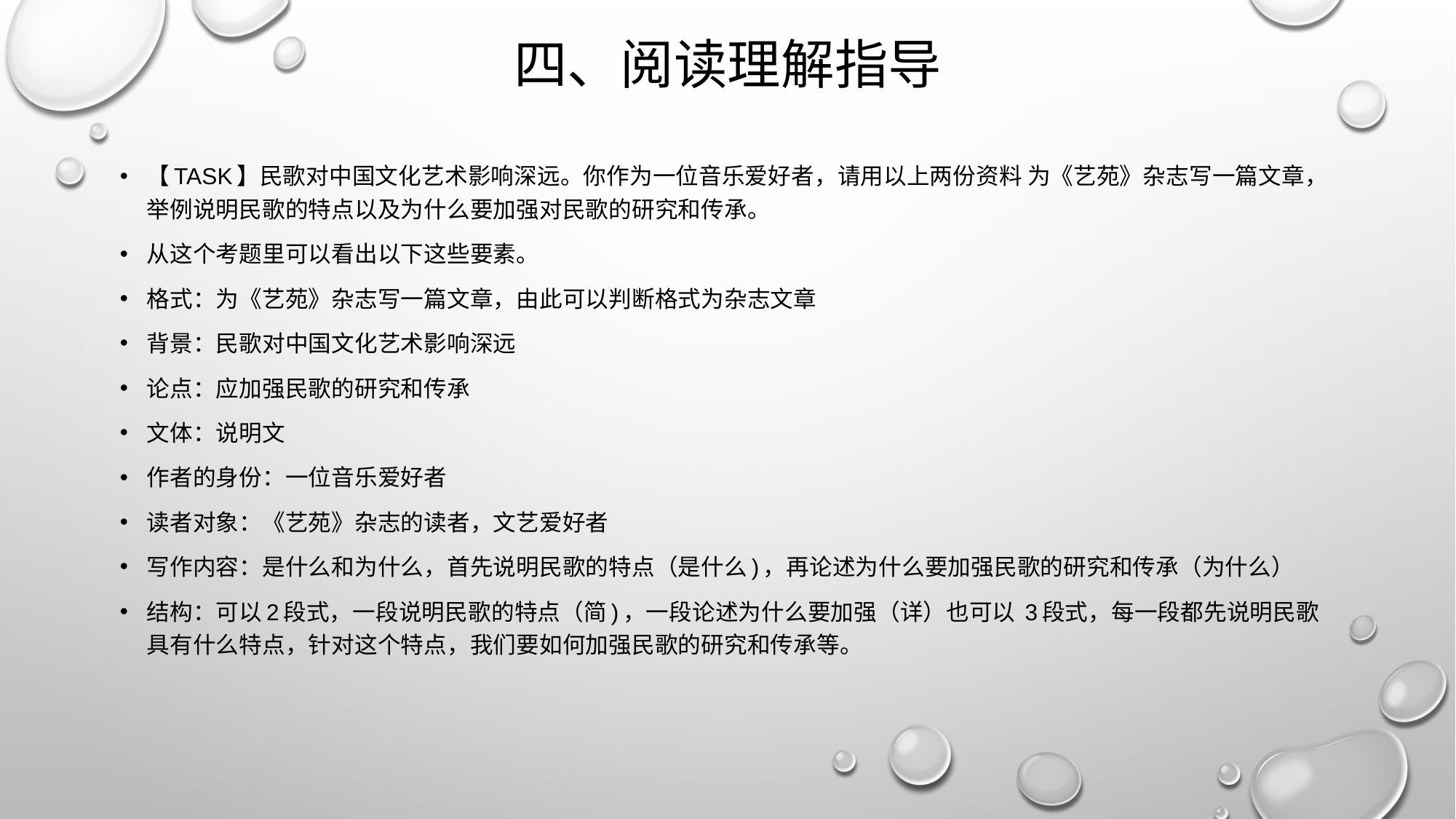

# 四、阅读理解指导
【TASK】民歌对中国文化艺术影响深远。你作为一位音乐爱好者，请用以上两份资料 为《艺苑》杂志写一篇文章，举例说明民歌的特点以及为什么要加强对民歌的研究和传承。
从这个考题里可以看出以下这些要素。
格式：为《艺苑》杂志写一篇文章，由此可以判断格式为杂志文章
背景：民歌对中国文化艺术影响深远
论点：应加强民歌的研究和传承
文体：说明文
作者的身份：一位音乐爱好者
读者对象：《艺苑》杂志的读者，文艺爱好者
写作内容：是什么和为什么，首先说明民歌的特点（是什么)，再论述为什么要加强民歌的研究和传承（为什么）
结构：可以2段式，一段说明民歌的特点（简)，一段论述为什么要加强（详）也可以 3段式，每一段都先说明民歌具有什么特点，针对这个特点，我们要如何加强民歌的研究和传承等。